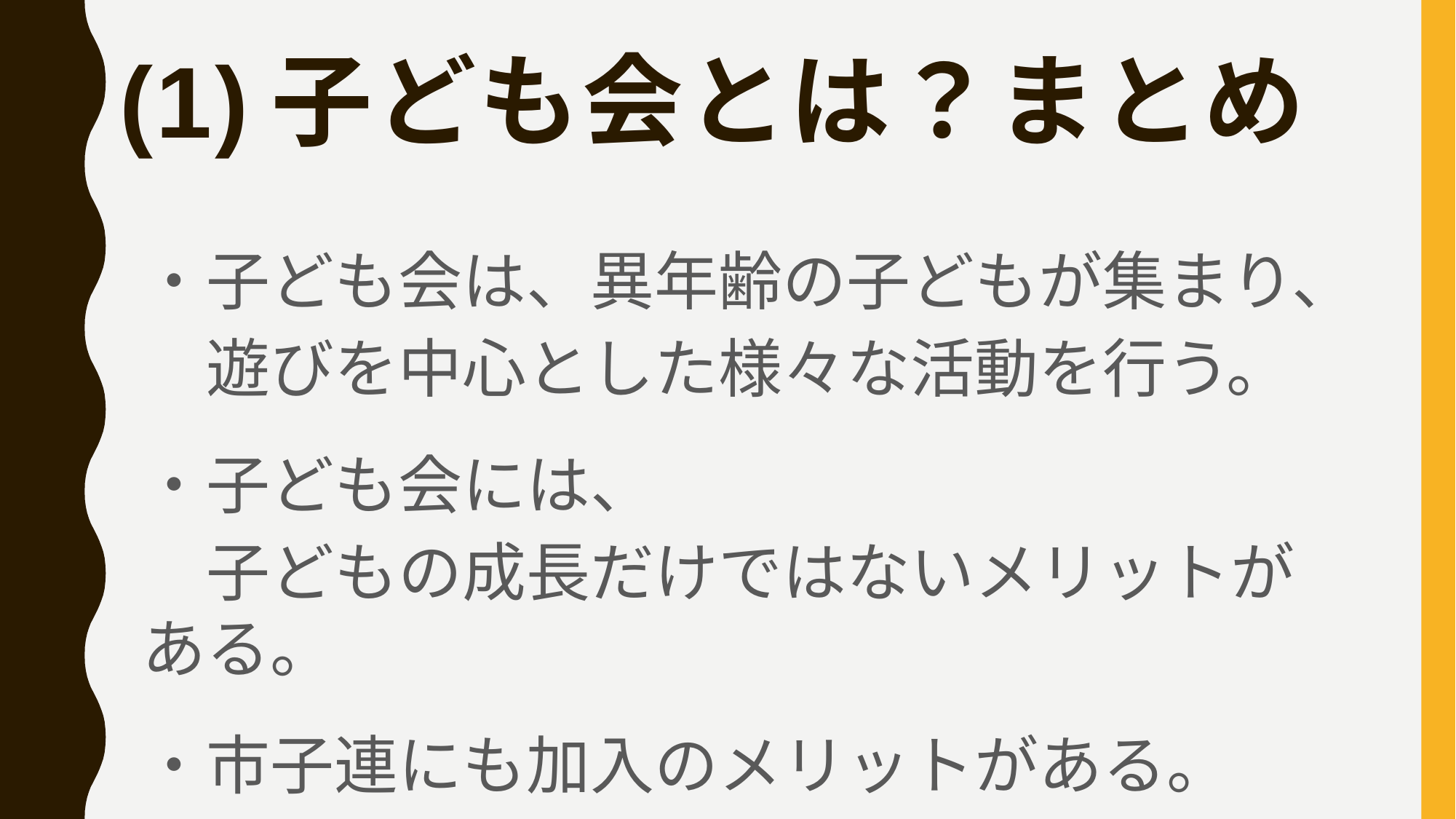

# (1)子ども会とは？まとめ
・子ども会は、異年齢の子どもが集まり、
　遊びを中心とした様々な活動を行う。

・子ども会には、
　子どもの成長だけではないメリットがある。

・市子連にも加入のメリットがある。